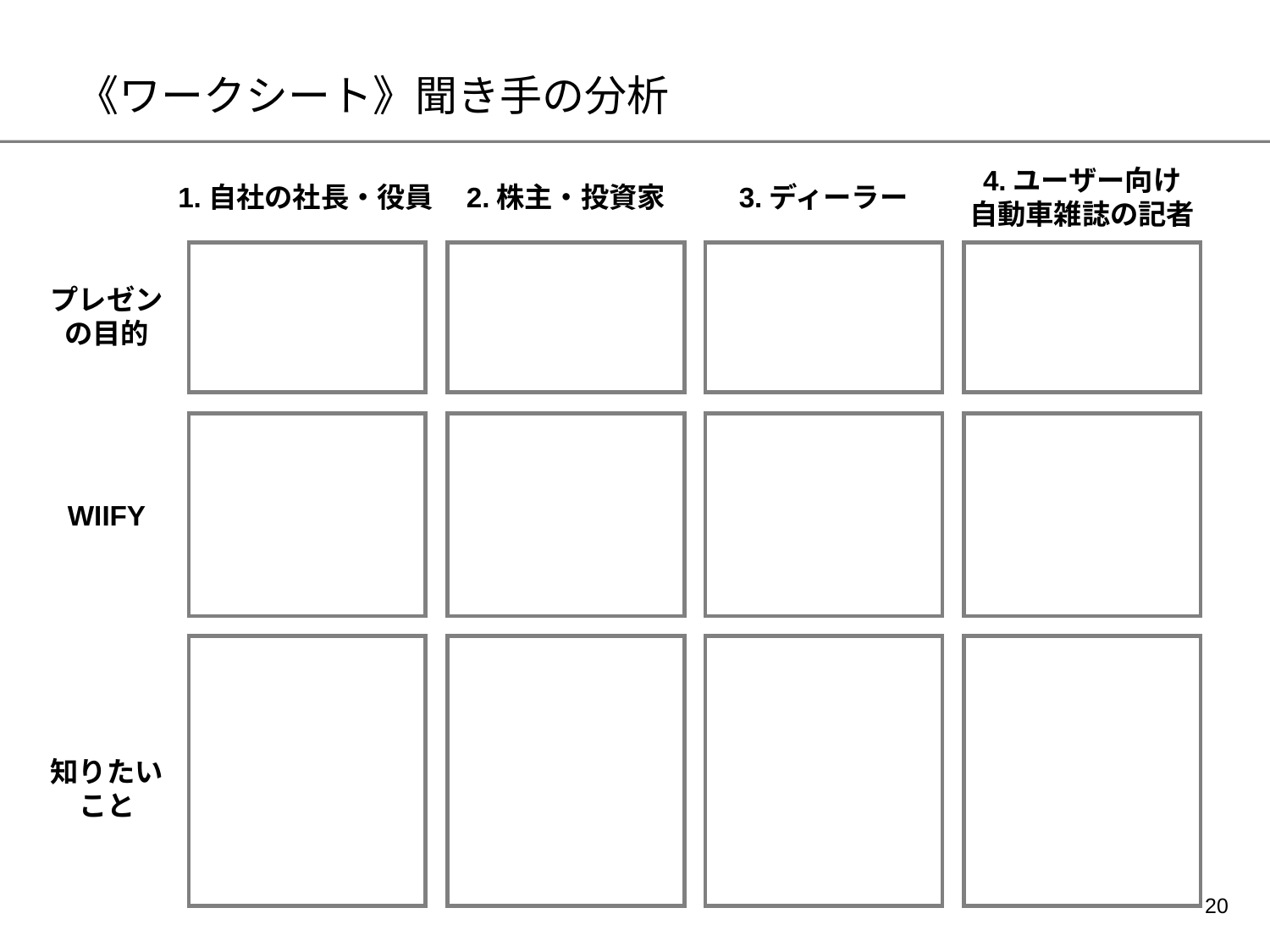

# 《ワークシート》聞き手の分析
4.ユーザー向け
自動車雑誌の記者
1.自社の社長・役員
2.株主・投資家
3.ディーラー

プレゼンの目的

WIIFY

知りたい
こと
20